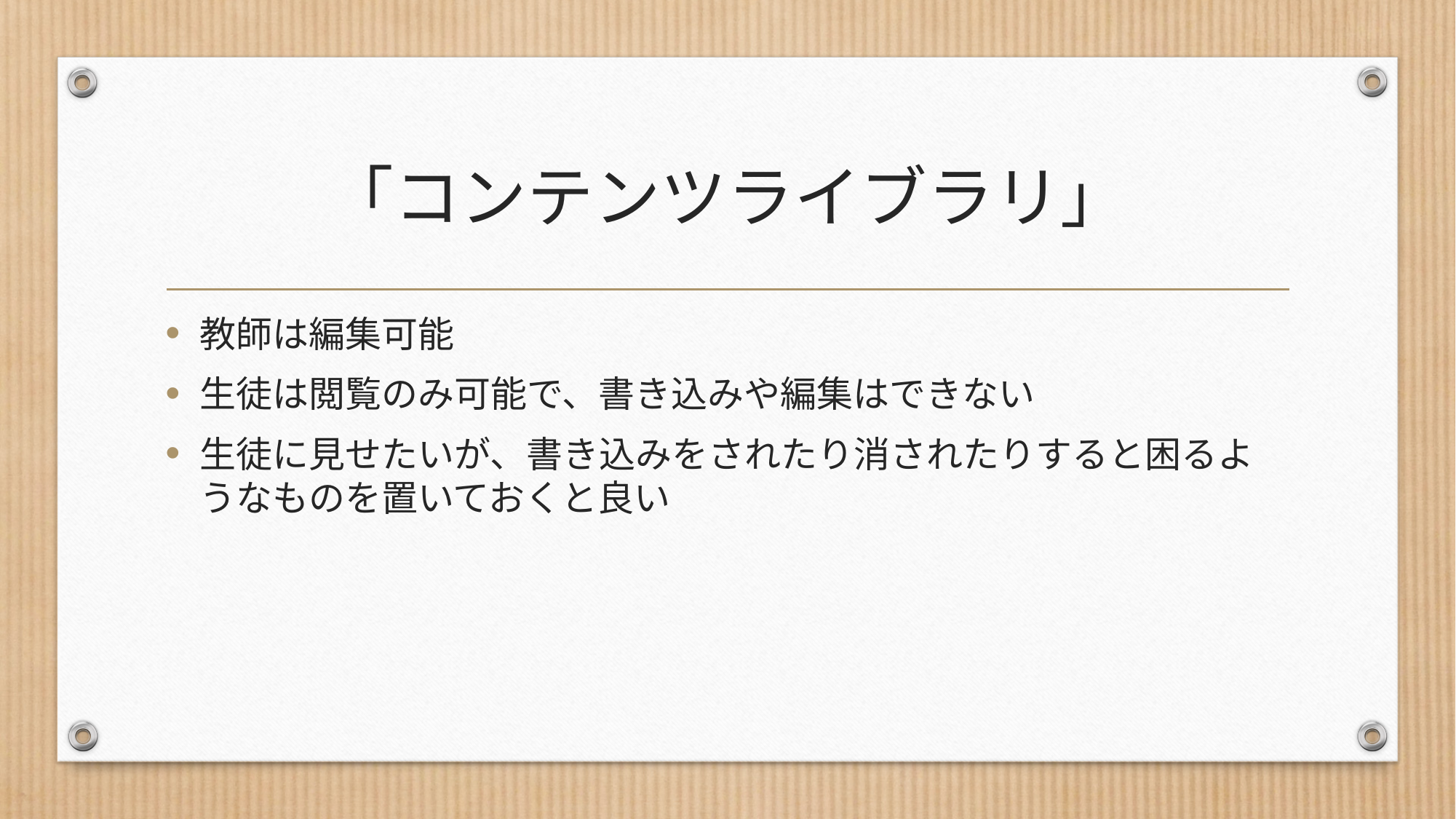

# 「コンテンツライブラリ」
教師は編集可能
生徒は閲覧のみ可能で、書き込みや編集はできない
生徒に見せたいが、書き込みをされたり消されたりすると困るようなものを置いておくと良い